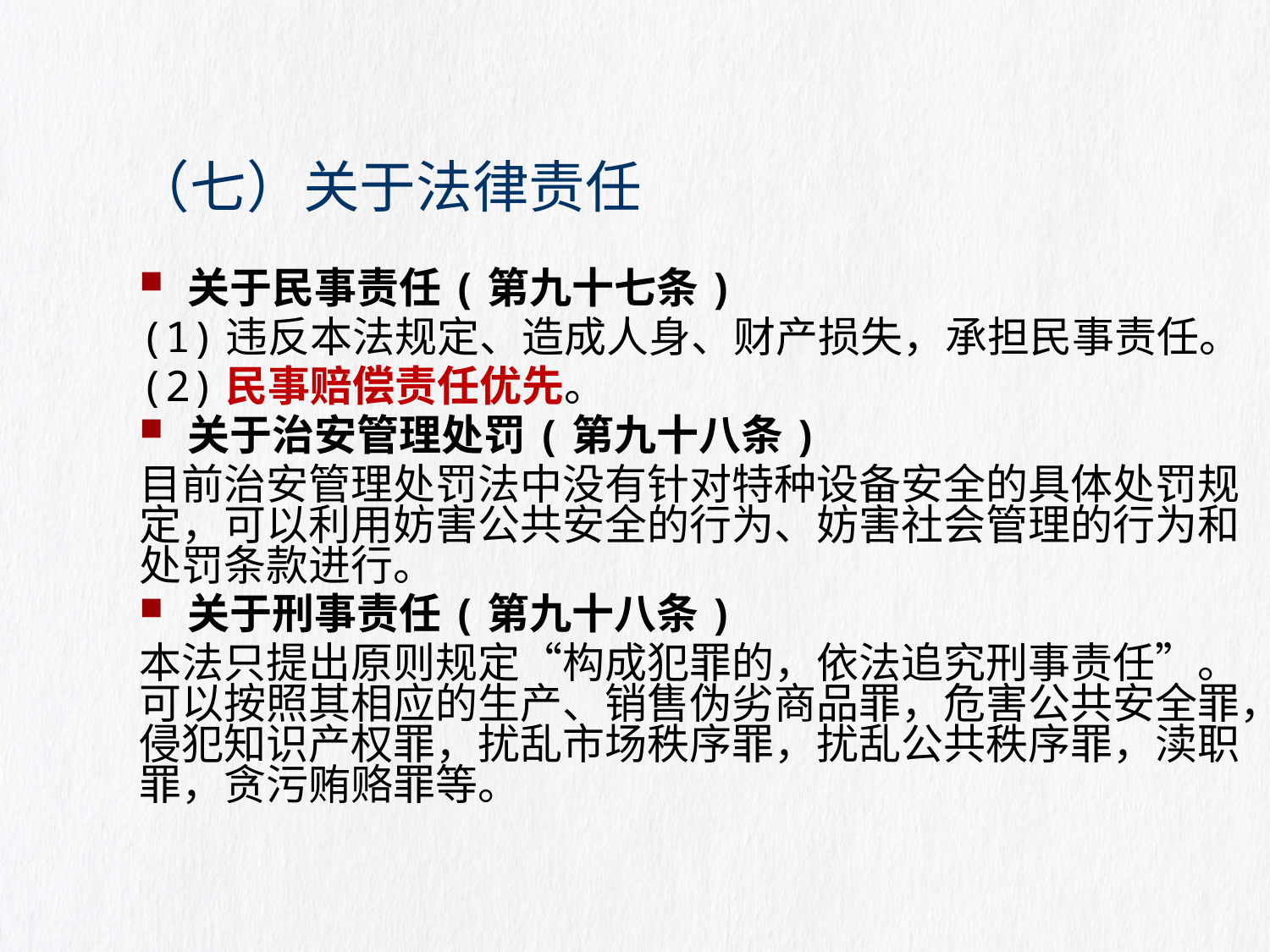

# （七）关于法律责任
关于民事责任(第九十七条)
(1)违反本法规定、造成人身、财产损失，承担民事责任。
(2)民事赔偿责任优先。
关于治安管理处罚(第九十八条)
目前治安管理处罚法中没有针对特种设备安全的具体处罚规定，可以利用妨害公共安全的行为、妨害社会管理的行为和处罚条款进行。
关于刑事责任(第九十八条)
本法只提出原则规定“构成犯罪的，依法追究刑事责任”。可以按照其相应的生产、销售伪劣商品罪，危害公共安全罪，侵犯知识产权罪，扰乱市场秩序罪，扰乱公共秩序罪，渎职罪，贪污贿赂罪等。
70